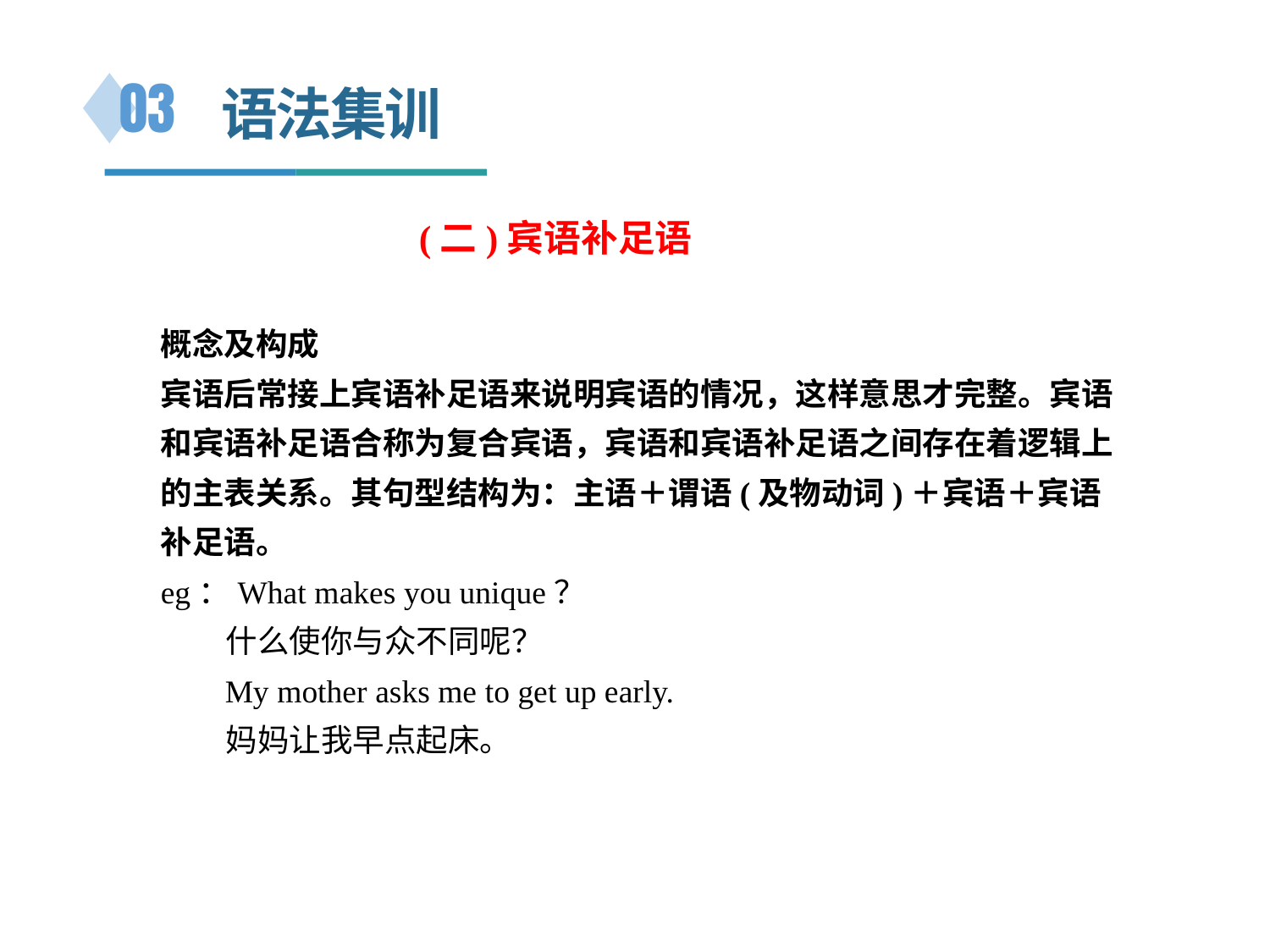

语法集训
03

(二)宾语补足语
概念及构成
宾语后常接上宾语补足语来说明宾语的情况，这样意思才完整。宾语和宾语补足语合称为复合宾语，宾语和宾语补足语之间存在着逻辑上的主表关系。其句型结构为：主语＋谓语(及物动词)＋宾语＋宾语补足语。
eg：What makes you unique？
        什么使你与众不同呢？
        My mother asks me to get up early.
        妈妈让我早点起床。